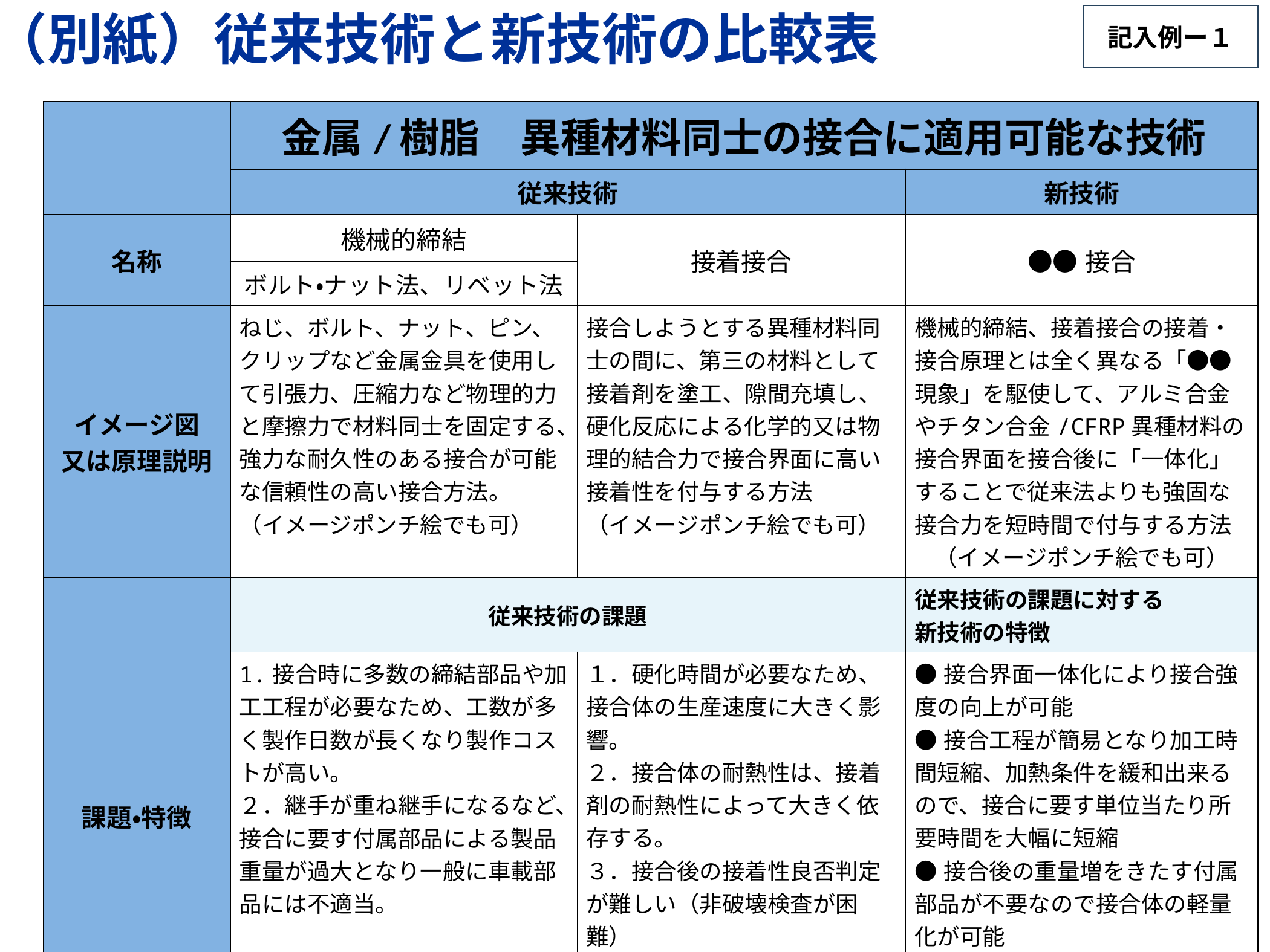

（別紙）従来技術と新技術の比較表
記入例ー１
|  | 金属/樹脂　異種材料同士の接合に適用可能な技術 |  |  |
| --- | --- | --- | --- |
|  | 従来技術 |  | 新技術 |
| 名称 | 機械的締結 | 接着接合 | ●●接合 |
|  | ボルト・ナット法、リベット法 |  |  |
| イメージ図 又は原理説明 | ねじ、ボルト、ナット、ピン、クリップなど金属金具を使用して引張力、圧縮力など物理的力と摩擦力で材料同士を固定する、強力な耐久性のある接合が可能な信頼性の高い接合方法。 （イメージポンチ絵でも可） | 接合しようとする異種材料同士の間に、第三の材料として接着剤を塗工、隙間充填し、硬化反応による化学的又は物理的結合力で接合界面に高い接着性を付与する方法 （イメージポンチ絵でも可） | 機械的締結、接着接合の接着・接合原理とは全く異なる「●●現象」を駆使して、アルミ合金やチタン合金/CFRP異種材料の接合界面を接合後に「一体化」することで従来法よりも強固な接合力を短時間で付与する方法 （イメージポンチ絵でも可） |
| 課題・特徴 | 従来技術の課題 |  | 従来技術の課題に対する 新技術の特徴 |
|  | 1.接合時に多数の締結部品や加工工程が必要なため、工数が多く製作日数が長くなり製作コストが高い。 ２．継手が重ね継手になるなど、接合に要す付属部品による製品重量が過大となり一般に車載部品には不適当。 | １．硬化時間が必要なため、接合体の生産速度に大きく影響。 ２．接合体の耐熱性は、接着剤の耐熱性によって大きく依存する。 ３．接合後の接着性良否判定が難しい（非破壊検査が困難） | ●接合界面一体化により接合強度の向上が可能 ●接合工程が簡易となり加工時間短縮、加熱条件を緩和出来るので、接合に要す単位当たり所要時間を大幅に短縮 ●接合後の重量増をきたす付属部品が不要なので接合体の軽量化が可能 ●無接着剤のため接合体の耐熱性は接着剤でなく主材料（金属、CFRP）のみに依存 |